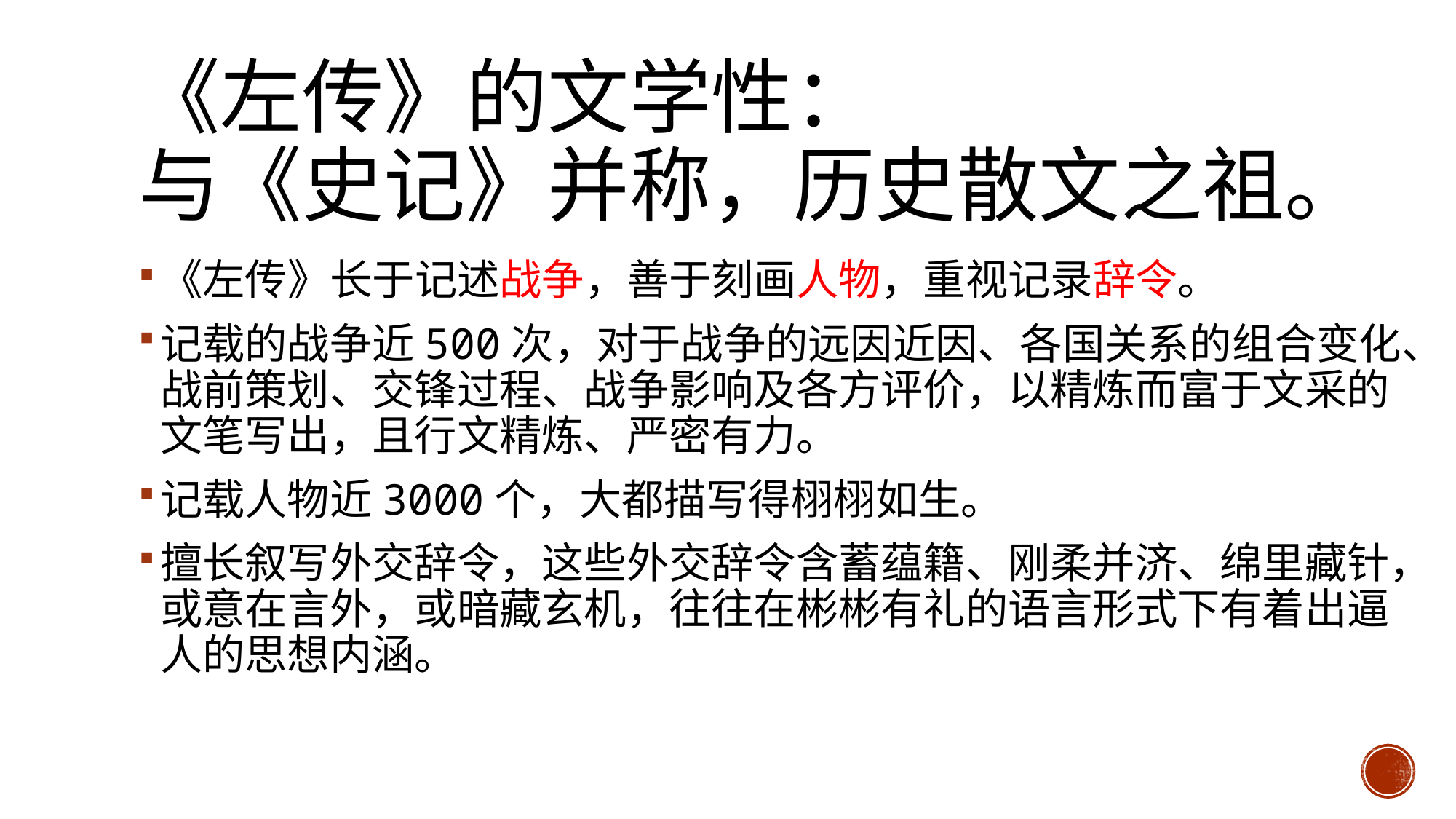

# 《左传》的文学性： 与《史记》并称，历史散文之祖。
《左传》长于记述战争，善于刻画人物，重视记录辞令。
记载的战争近500次，对于战争的远因近因、各国关系的组合变化、战前策划、交锋过程、战争影响及各方评价，以精炼而富于文采的文笔写出，且行文精炼、严密有力。
记载人物近3000个，大都描写得栩栩如生。
擅长叙写外交辞令，这些外交辞令含蓄蕴籍、刚柔并济、绵里藏针，或意在言外，或暗藏玄机，往往在彬彬有礼的语言形式下有着出逼人的思想内涵。